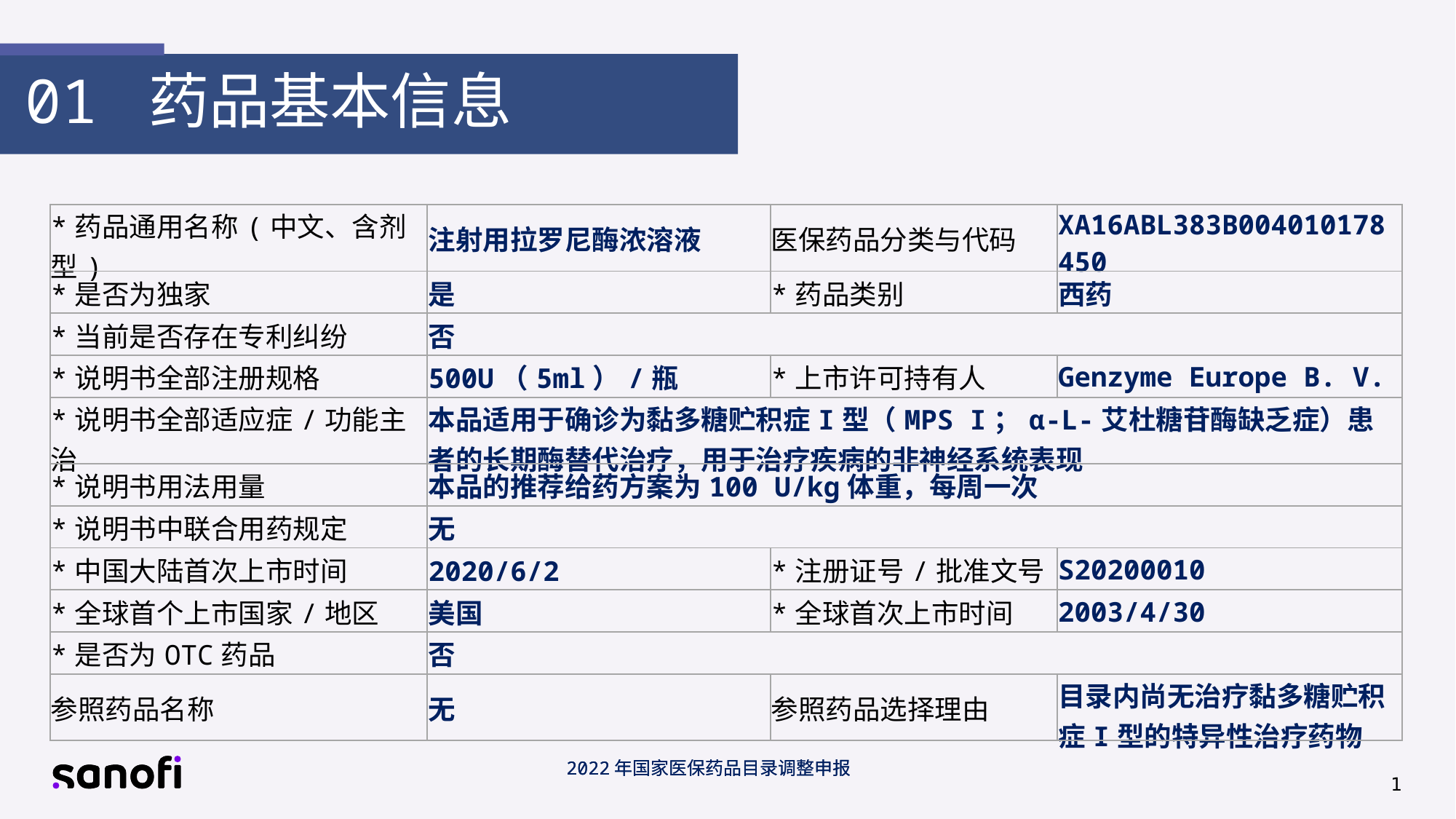

01 药品基本信息
| \*药品通用名称(中文、含剂型) | 注射用拉罗尼酶浓溶液 | 医保药品分类与代码 | XA16ABL383B004010178450 |
| --- | --- | --- | --- |
| \*是否为独家 | 是 | \*药品类别 | 西药 |
| \*当前是否存在专利纠纷 | 否 |  |  |
| \*说明书全部注册规格 | 500U（5ml）/瓶 | \*上市许可持有人 | Genzyme Europe B. V. |
| \*说明书全部适应症/功能主治 | 本品适用于确诊为黏多糖贮积症I型（MPS I；α-L-艾杜糖苷酶缺乏症）患者的长期酶替代治疗，用于治疗疾病的非神经系统表现 |  |  |
| \*说明书用法用量 | 本品的推荐给药方案为100 U/kg体重，每周一次 |  |  |
| \*说明书中联合用药规定 | 无 |  |  |
| \*中国大陆首次上市时间 | 2020/6/2 | \*注册证号/批准文号 | S20200010 |
| \*全球首个上市国家/地区 | 美国 | \*全球首次上市时间 | 2003/4/30 |
| \*是否为OTC药品 | 否 |  |  |
| 参照药品名称 | 无 | 参照药品选择理由 | 目录内尚无治疗黏多糖贮积症I型的特异性治疗药物 |
2022年国家医保药品目录调整申报
1